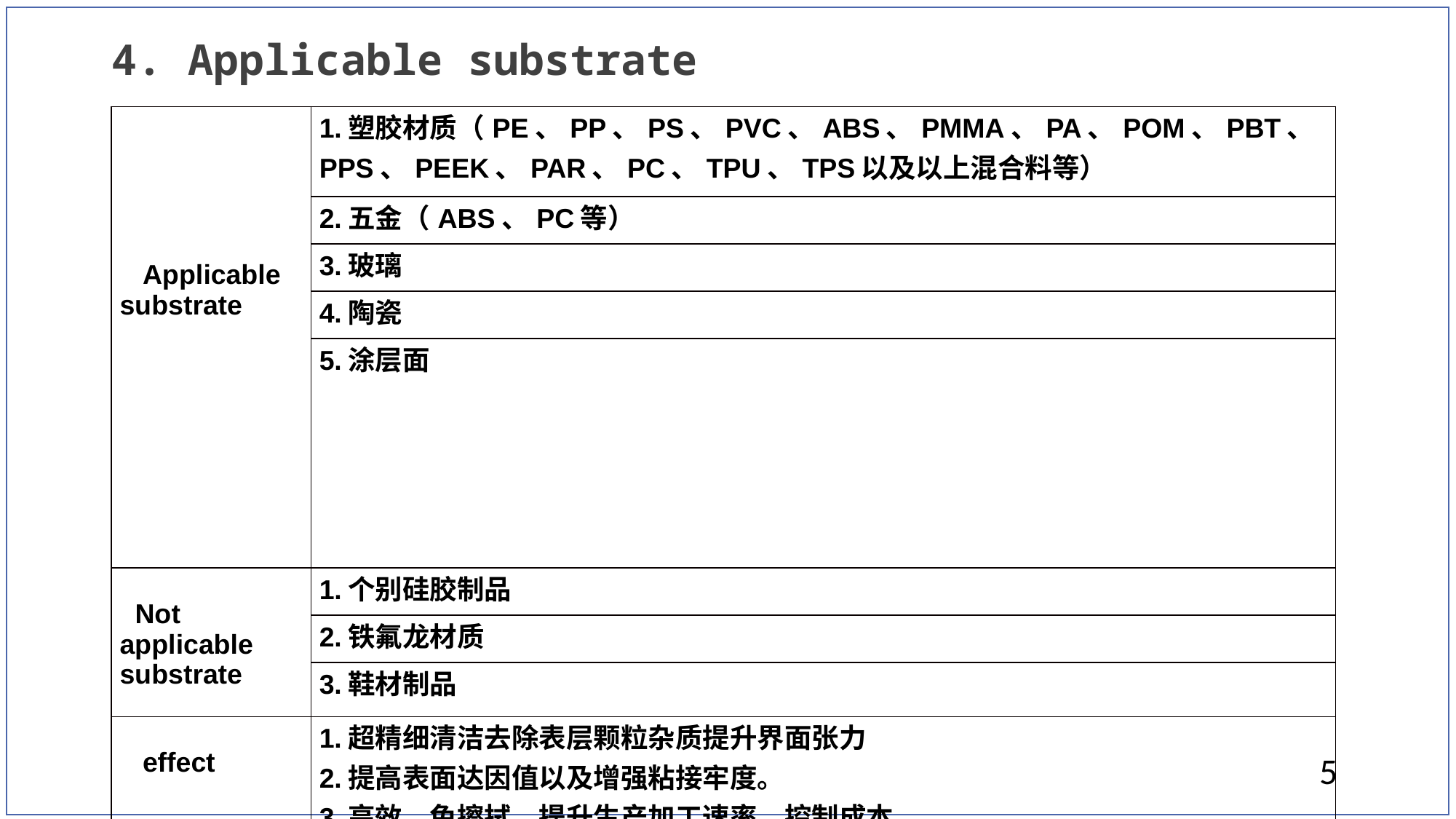

4. Applicable substrate
| Applicable substrate | 1.塑胶材质（PE、PP、PS、PVC、ABS、PMMA、PA、POM、PBT、PPS、PEEK、PAR、PC、TPU、TPS以及以上混合料等） |
| --- | --- |
|  | 2.五金（ABS、PC等） |
|  | 3.玻璃 |
|  | 4.陶瓷 |
|  | 5.涂层面 |
| Not applicable substrate | 1.个别硅胶制品 |
|  | 2.铁氟龙材质 |
|  | 3.鞋材制品 |
| effect | 1.超精细清洁去除表层颗粒杂质提升界面张力 2.提高表面达因值以及增强粘接牢度。 3.高效、免擦拭、提升生产加工速率、控制成本。 替代传统化学药品，不会破坏产品基材，高效、环保、无耗材。 |
5